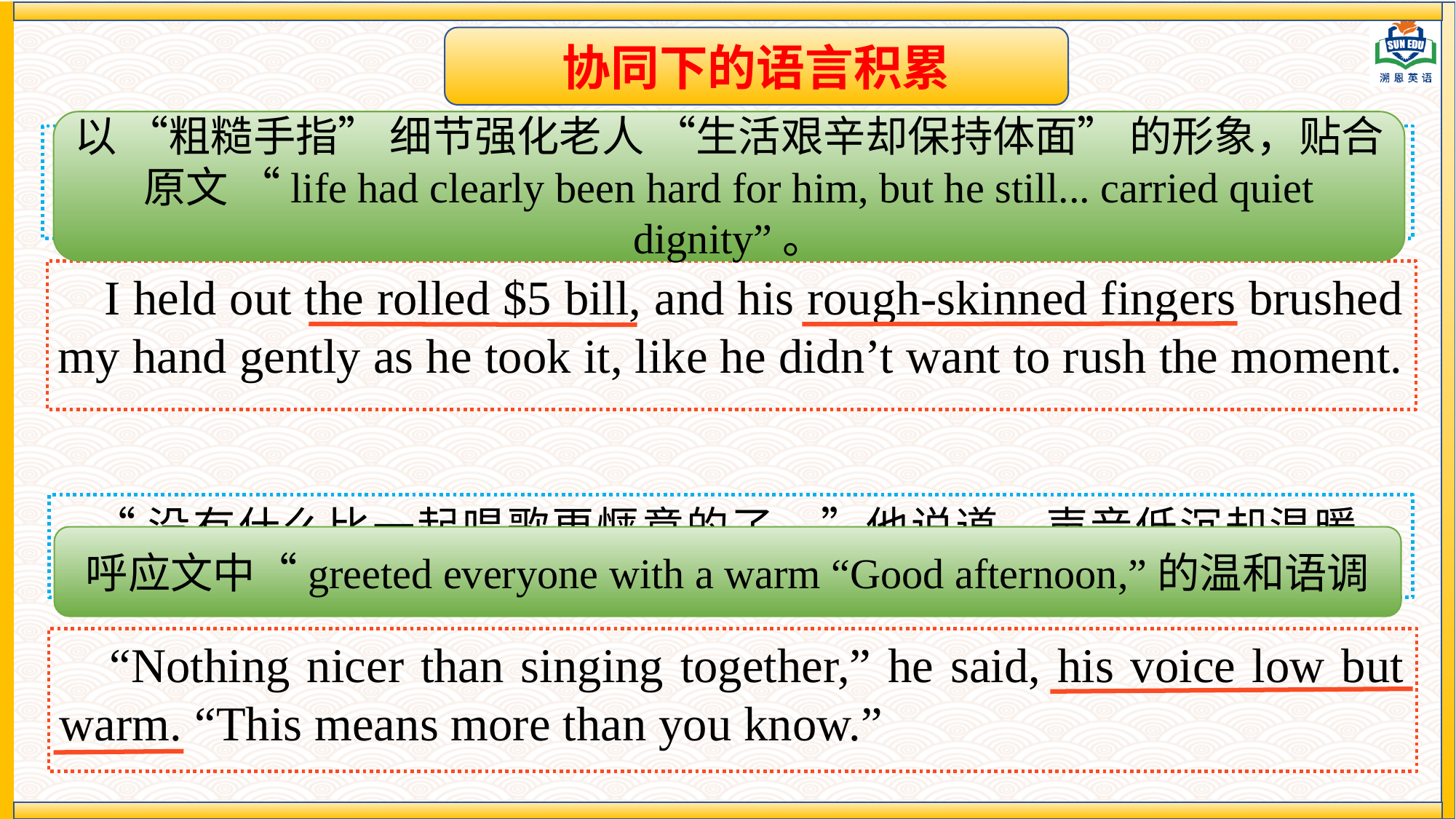

协同下的语言积累
以 “粗糙手指” 细节强化老人 “生活艰辛却保持体面” 的形象，贴合原文 “life had clearly been hard for him, but he still... carried quiet dignity”。
我递出那卷起来的5美元纸币，他接过时，布满老茧的手指轻轻擦过我的手，仿佛不愿打乱这一刻的节奏。
呼应原文 “rolled the bill tightly” 的伏笔
 I held out the rolled $5 bill, and his rough-skinned fingers brushed my hand gently as he took it, like he didn’t want to rush the moment.
“没有什么比一起唱歌更惬意的了，”他说道，声音低沉却温暖。“这对我来说意义非凡。
呼应文中“greeted everyone with a warm “Good afternoon,”的温和语调
 “Nothing nicer than singing together,” he said, his voice low but warm. “This means more than you know.”